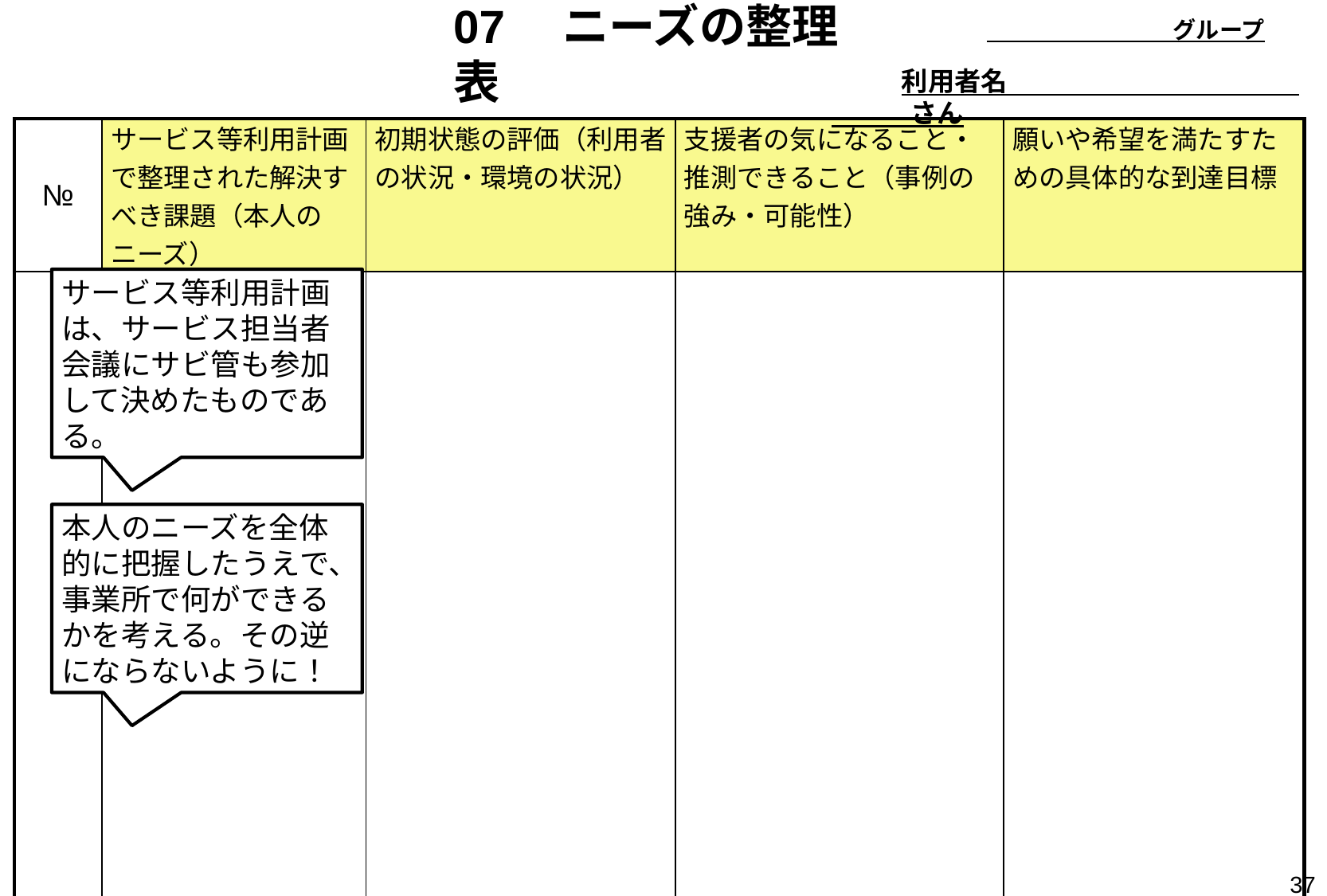

グループ
07　ニーズの整理表
　　　　　　　　　　　　　　　　　　　　　　　　　　　　　　　　　　　　　　　　　　　利用者名　　　　　　　　　　　　　　さん
| № | サービス等利用計画で整理された解決すべき課題（本人のニーズ） | 初期状態の評価（利用者の状況・環境の状況） | 支援者の気になること・推測できること（事例の強み・可能性） | 願いや希望を満たすための具体的な到達目標 |
| --- | --- | --- | --- | --- |
|  |  |  |  |  |
サービス等利用計画は、サービス担当者会議にサビ管も参加して決めたものである。
本人のニーズを全体的に把握したうえで、事業所で何ができるかを考える。その逆にならないように！
37